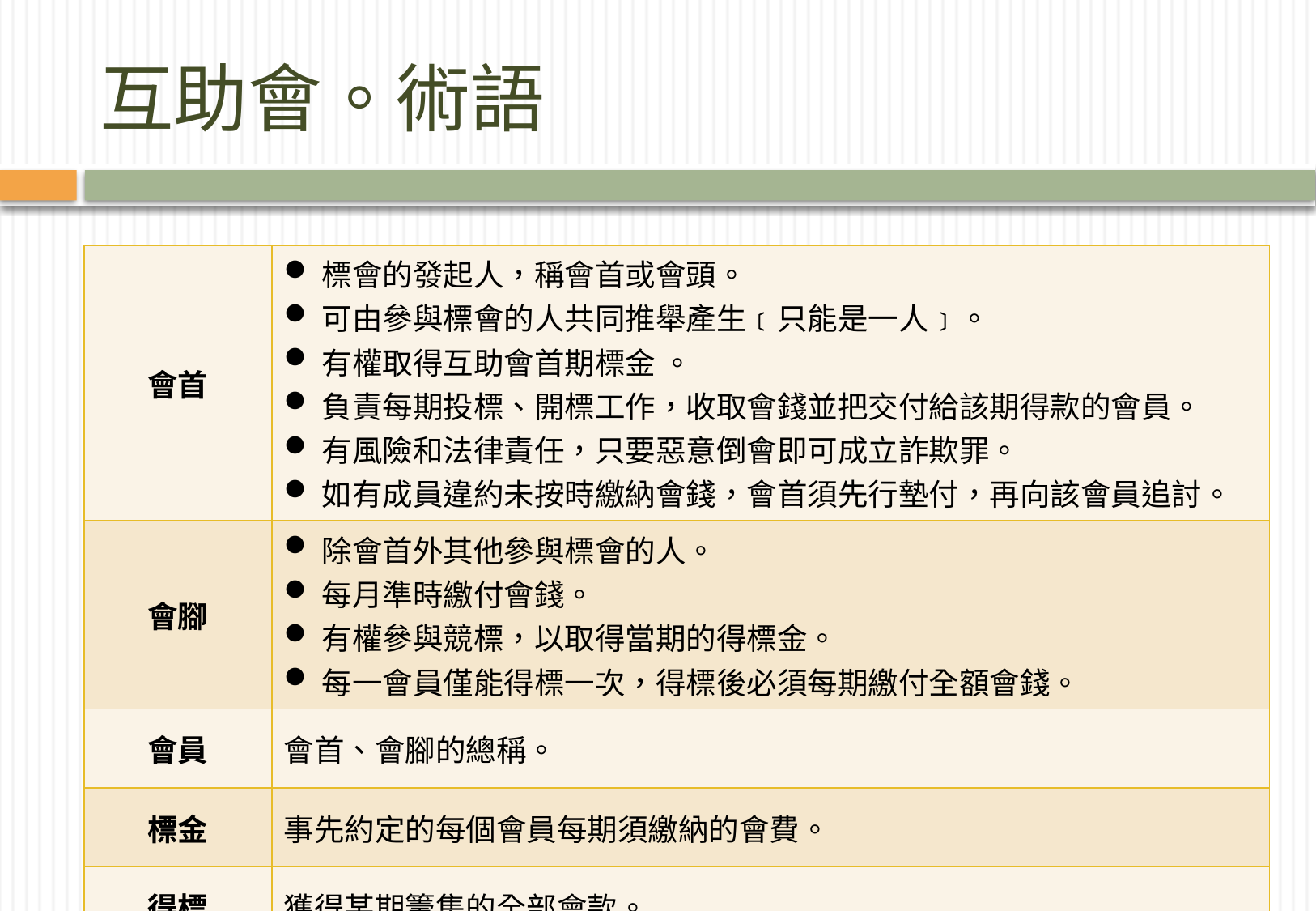

# 互助會。術語
| 會首 | 標會的發起人，稱會首或會頭。 可由參與標會的人共同推舉產生﹝只能是一人﹞。 有權取得互助會首期標金 。 負責每期投標、開標工作，收取會錢並把交付給該期得款的會員。 有風險和法律責任，只要惡意倒會即可成立詐欺罪。 如有成員違約未按時繳納會錢，會首須先行墊付，再向該會員追討。 |
| --- | --- |
| 會腳 | 除會首外其他參與標會的人。 每月準時繳付會錢。 有權參與競標，以取得當期的得標金。 每一會員僅能得標一次，得標後必須每期繳付全額會錢。 |
| 會員 | 會首、會腳的總稱。 |
| 標金 | 事先約定的每個會員每期須繳納的會費。 |
| 得標 | 獲得某期籌集的全部會款。 |